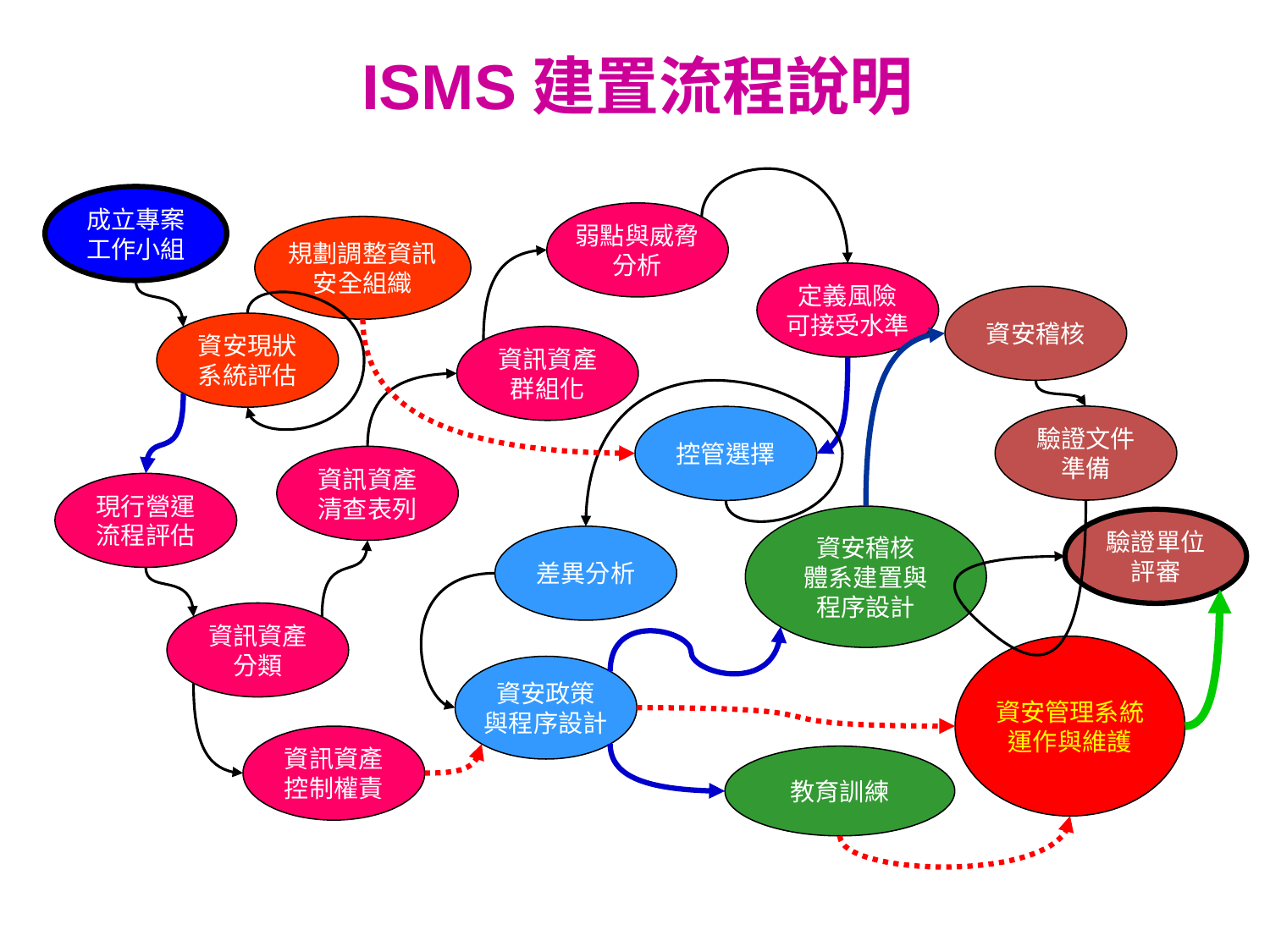

# ISMS建置流程說明
成立專案
工作小組
弱點與威脅
分析
規劃調整資訊
安全組織
定義風險
可接受水準
資安稽核
資安現狀
系統評估
資訊資產
群組化
驗證文件
準備
控管選擇
資訊資產
清查表列
現行營運
流程評估
資安稽核
體系建置與
程序設計
驗證單位
評審
差異分析
資訊資產
分類
資安管理系統
運作與維護
資安政策
與程序設計
資訊資產
控制權責
教育訓練